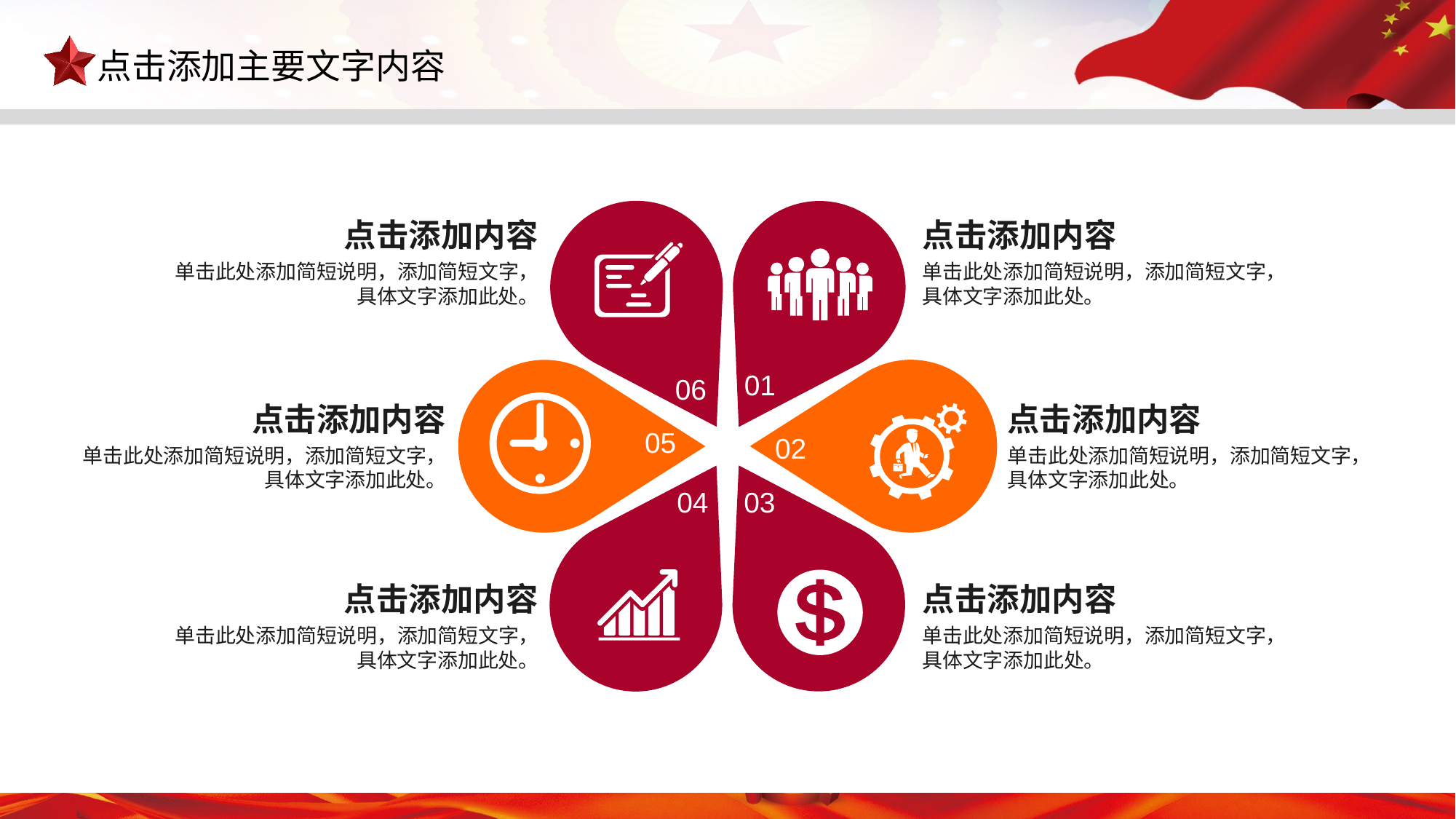

点击添加内容
点击添加内容

单击此处添加简短说明，添加简短文字，
具体文字添加此处。
单击此处添加简短说明，添加简短文字，
具体文字添加此处。

01
06

点击添加内容
点击添加内容

05
02
单击此处添加简短说明，添加简短文字，
具体文字添加此处。
单击此处添加简短说明，添加简短文字，
具体文字添加此处。

03
04

点击添加内容
点击添加内容
单击此处添加简短说明，添加简短文字，
具体文字添加此处。
单击此处添加简短说明，添加简短文字，
具体文字添加此处。